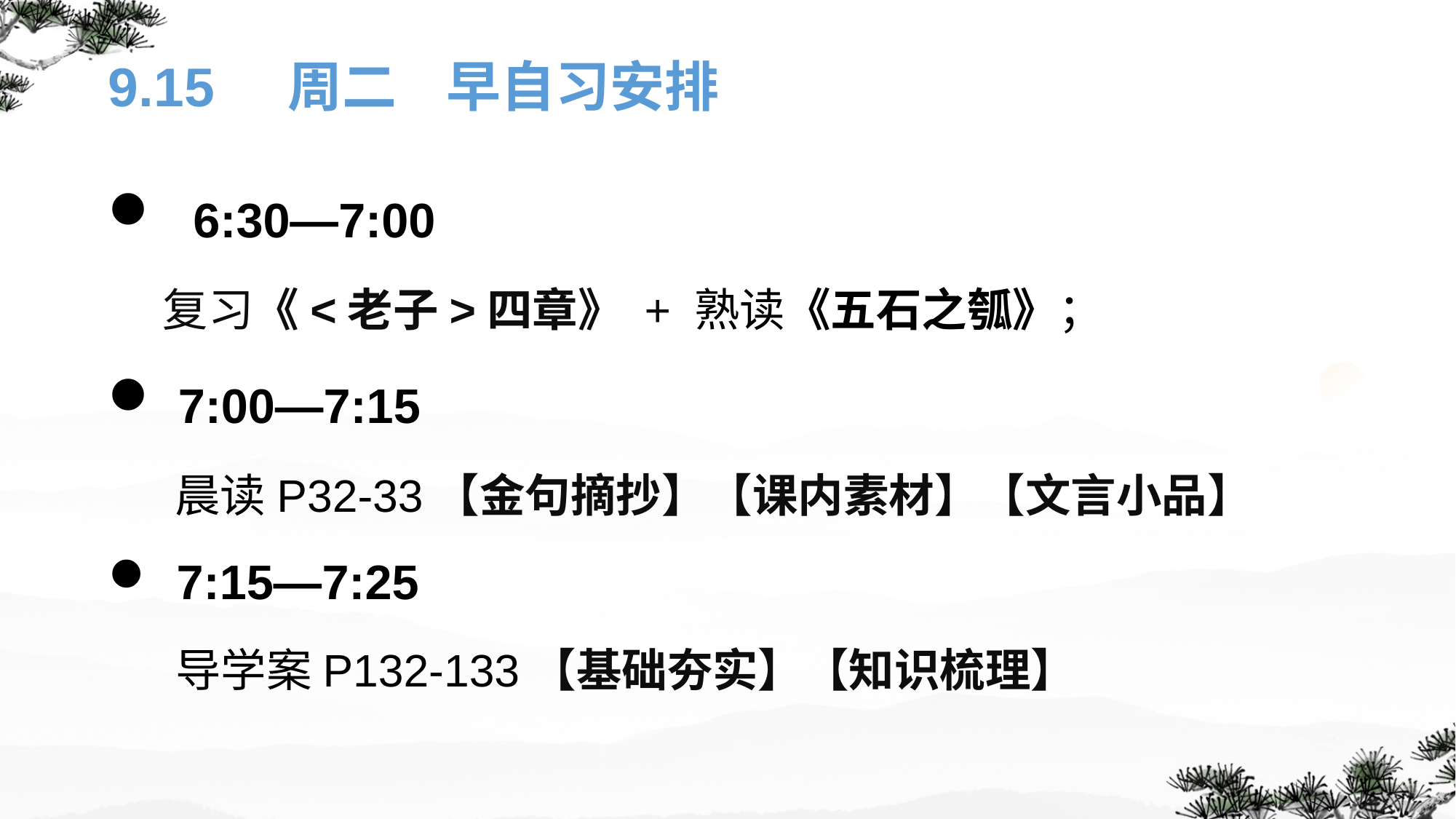

9.15    周二    早自习安排
  6:30—7:00
    复习《<老子>四章》 + 熟读《五石之瓠》；
 7:00—7:15
     晨读P32-33【金句摘抄】【课内素材】【文言小品】
7:15—7:25
     导学案P132-133【基础夯实】【知识梳理】